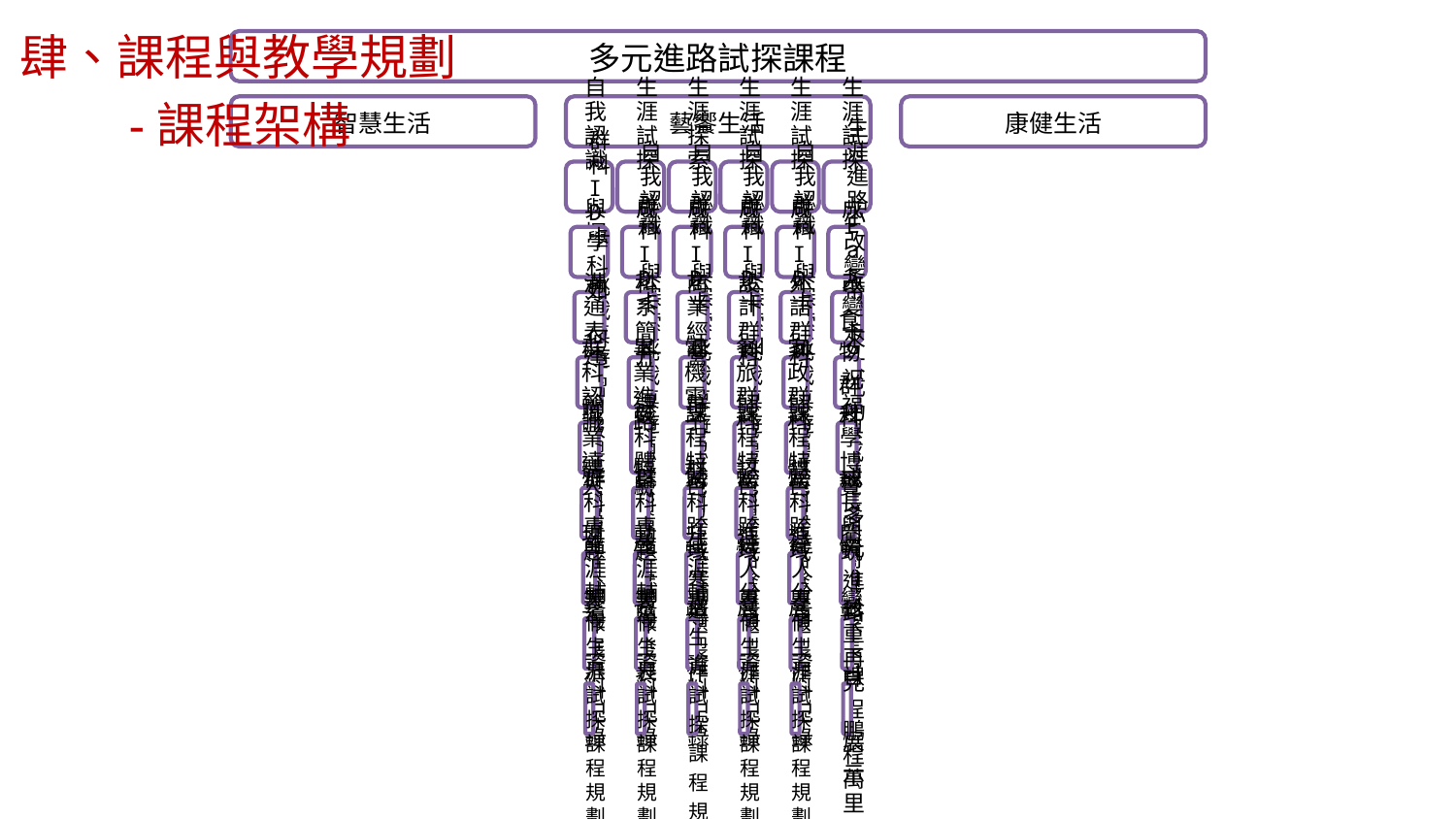

肆、課程與教學規劃
        -課程架構
多元進路試探課程
智慧生活
康健生活
藝饗生活